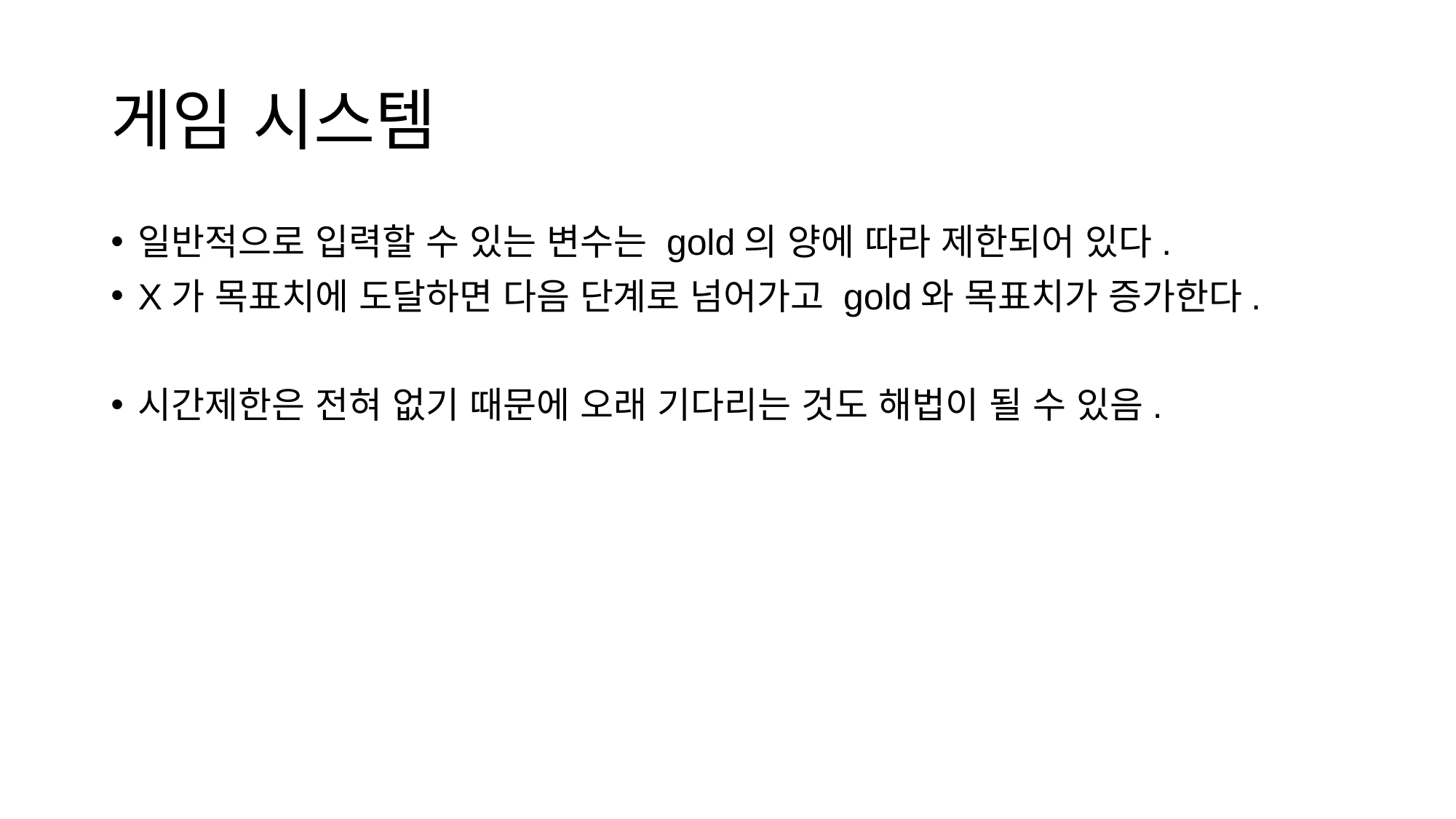

# 게임 시스템
일반적으로 입력할 수 있는 변수는 gold의 양에 따라 제한되어 있다.
X가 목표치에 도달하면 다음 단계로 넘어가고 gold와 목표치가 증가한다.

시간제한은 전혀 없기 때문에 오래 기다리는 것도 해법이 될 수 있음.